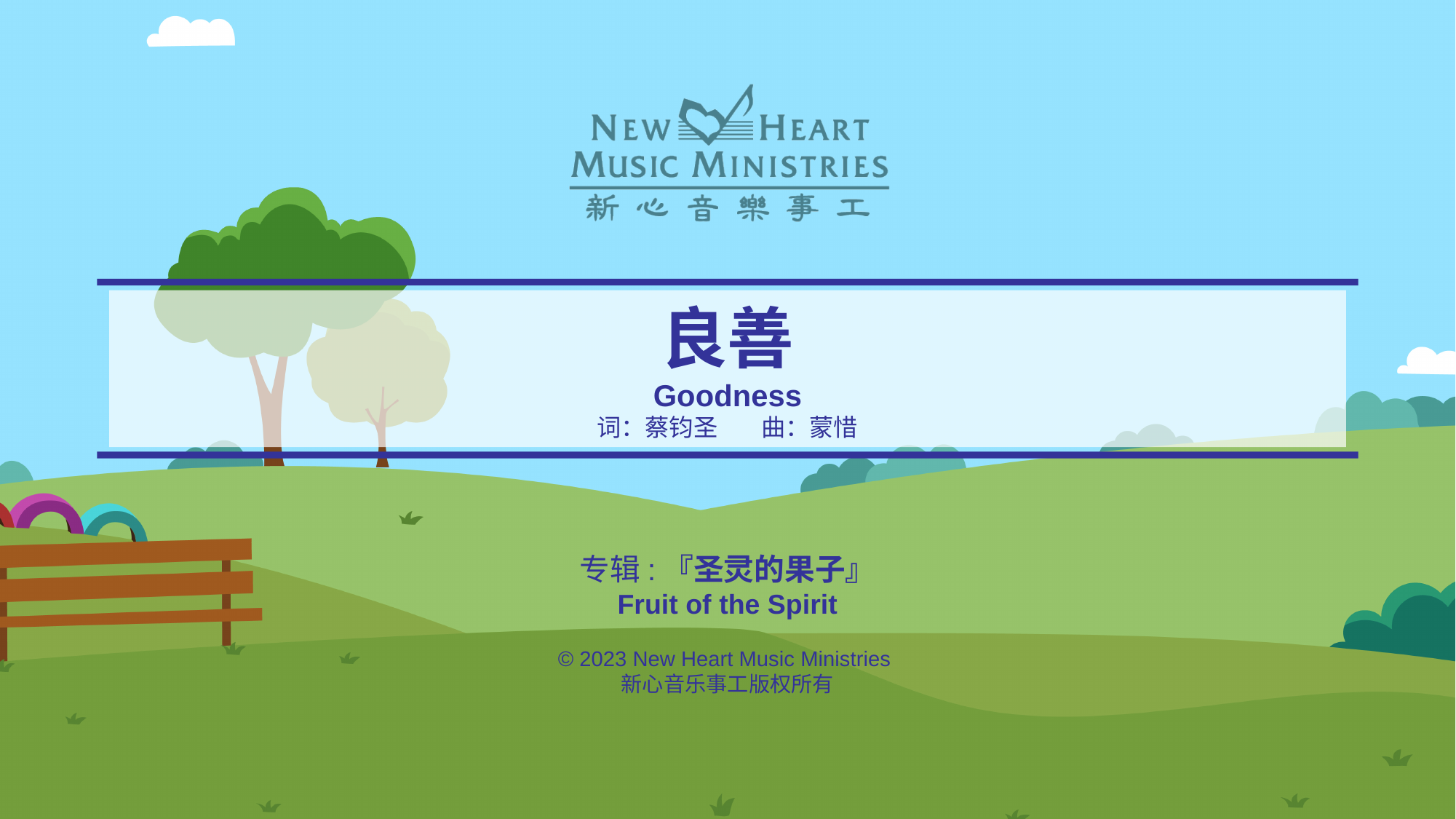

# 良善 Goodness 词：蔡钧圣        曲：蒙惜
专辑:『圣灵的果子』
Fruit of the Spirit
© 2023 New Heart Music Ministries
新心音乐事工版权所有